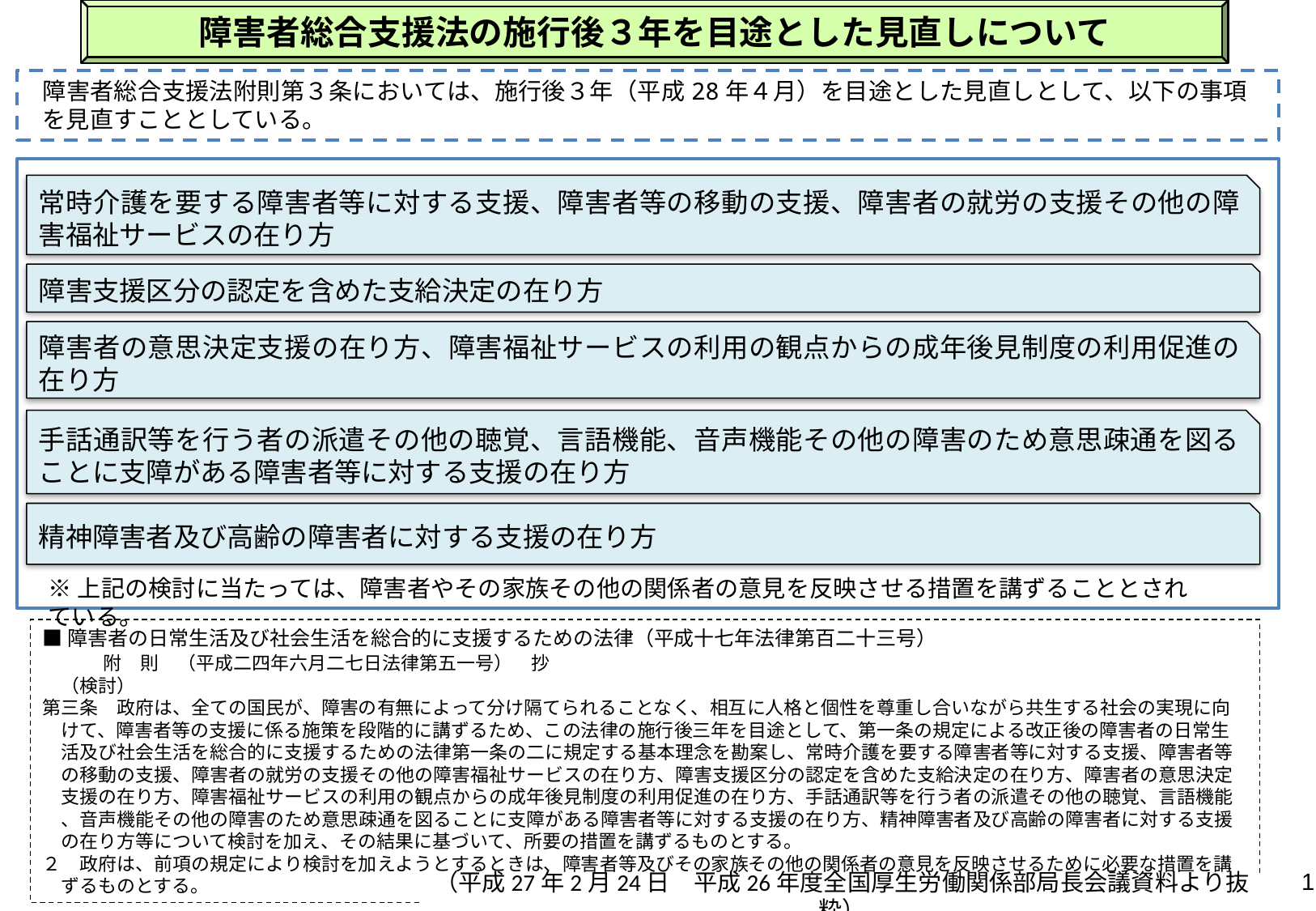

障害者総合支援法の施行後３年を目途とした見直しについて

障害者総合支援法附則第３条においては、施行後３年（平成28年４月）を目途とした見直しとして、以下の事項を見直すこととしている。

常時介護を要する障害者等に対する支援、障害者等の移動の支援、障害者の就労の支援その他の障害福祉サービスの在り方
障害支援区分の認定を含めた支給決定の在り方
障害者の意思決定支援の在り方、障害福祉サービスの利用の観点からの成年後見制度の利用促進の在り方
手話通訳等を行う者の派遣その他の聴覚、言語機能、音声機能その他の障害のため意思疎通を図ることに支障がある障害者等に対する支援の在り方
精神障害者及び高齢の障害者に対する支援の在り方
※上記の検討に当たっては、障害者やその家族その他の関係者の意見を反映させる措置を講ずることとされている。
■障害者の日常生活及び社会生活を総合的に支援するための法律（平成十七年法律第百二十三号）
　　　附　則　（平成二四年六月二七日法律第五一号）　抄
　（検討）
第三条　政府は、全ての国民が、障害の有無によって分け隔てられることなく、相互に人格と個性を尊重し合いながら共生する社会の実現に向
　けて、障害者等の支援に係る施策を段階的に講ずるため、この法律の施行後三年を目途として、第一条の規定による改正後の障害者の日常生
　活及び社会生活を総合的に支援するための法律第一条の二に規定する基本理念を勘案し、常時介護を要する障害者等に対する支援、障害者等
　の移動の支援、障害者の就労の支援その他の障害福祉サービスの在り方、障害支援区分の認定を含めた支給決定の在り方、障害者の意思決定
　支援の在り方、障害福祉サービスの利用の観点からの成年後見制度の利用促進の在り方、手話通訳等を行う者の派遣その他の聴覚、言語機能
　、音声機能その他の障害のため意思疎通を図ることに支障がある障害者等に対する支援の在り方、精神障害者及び高齢の障害者に対する支援
　の在り方等について検討を加え、その結果に基づいて、所要の措置を講ずるものとする。
２　政府は、前項の規定により検討を加えようとするときは、障害者等及びその家族その他の関係者の意見を反映させるために必要な措置を講
　ずるものとする。
1
（平成27年2月24日　平成26年度全国厚生労働関係部局長会議資料より抜粋）